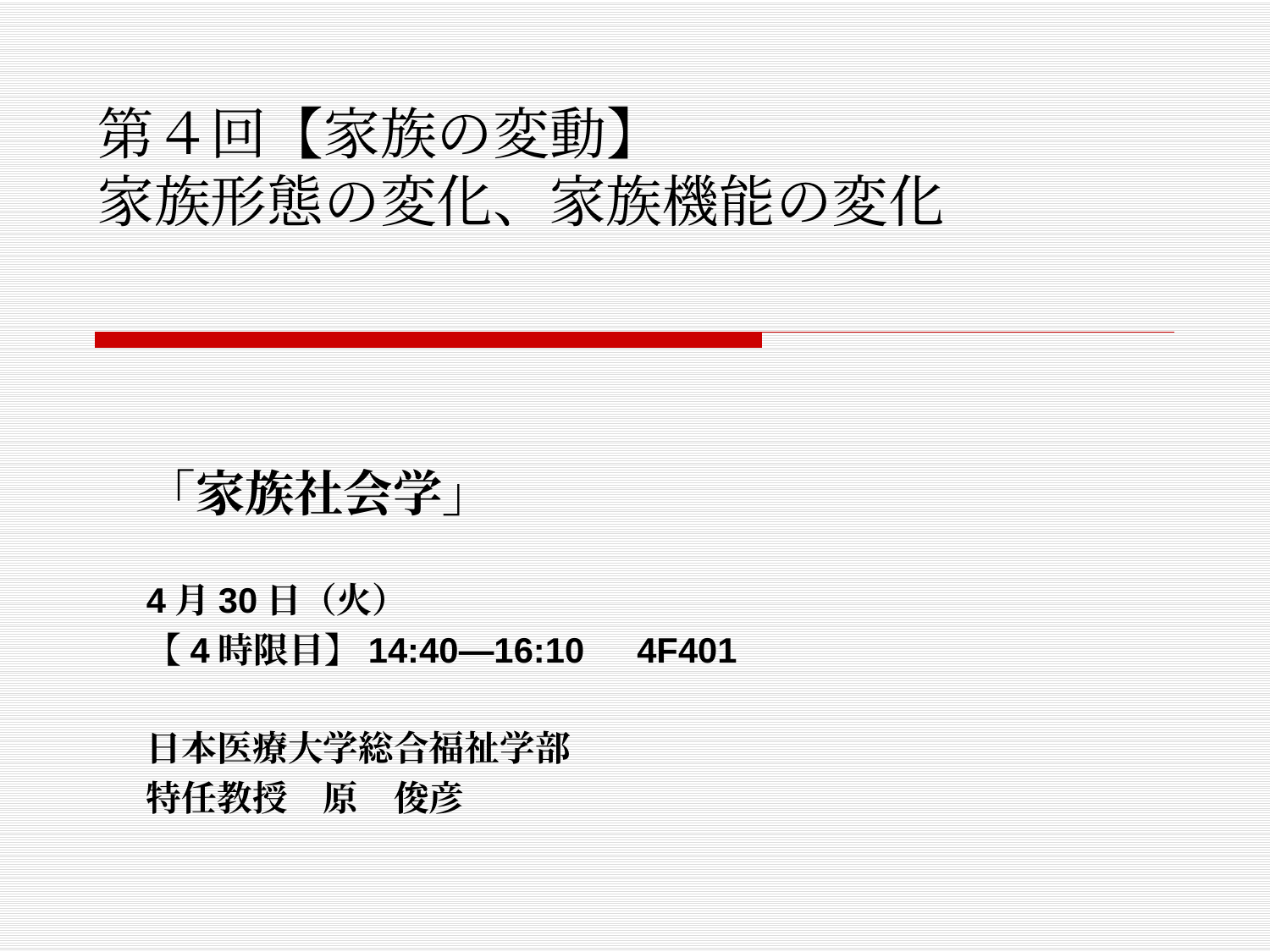

# 第４回【家族の変動】 家族形態の変化、家族機能の変化
「家族社会学」

4月30日（火）
【4時限目】14:40―16:10　4F401

日本医療大学総合福祉学部
特任教授　原　俊彦